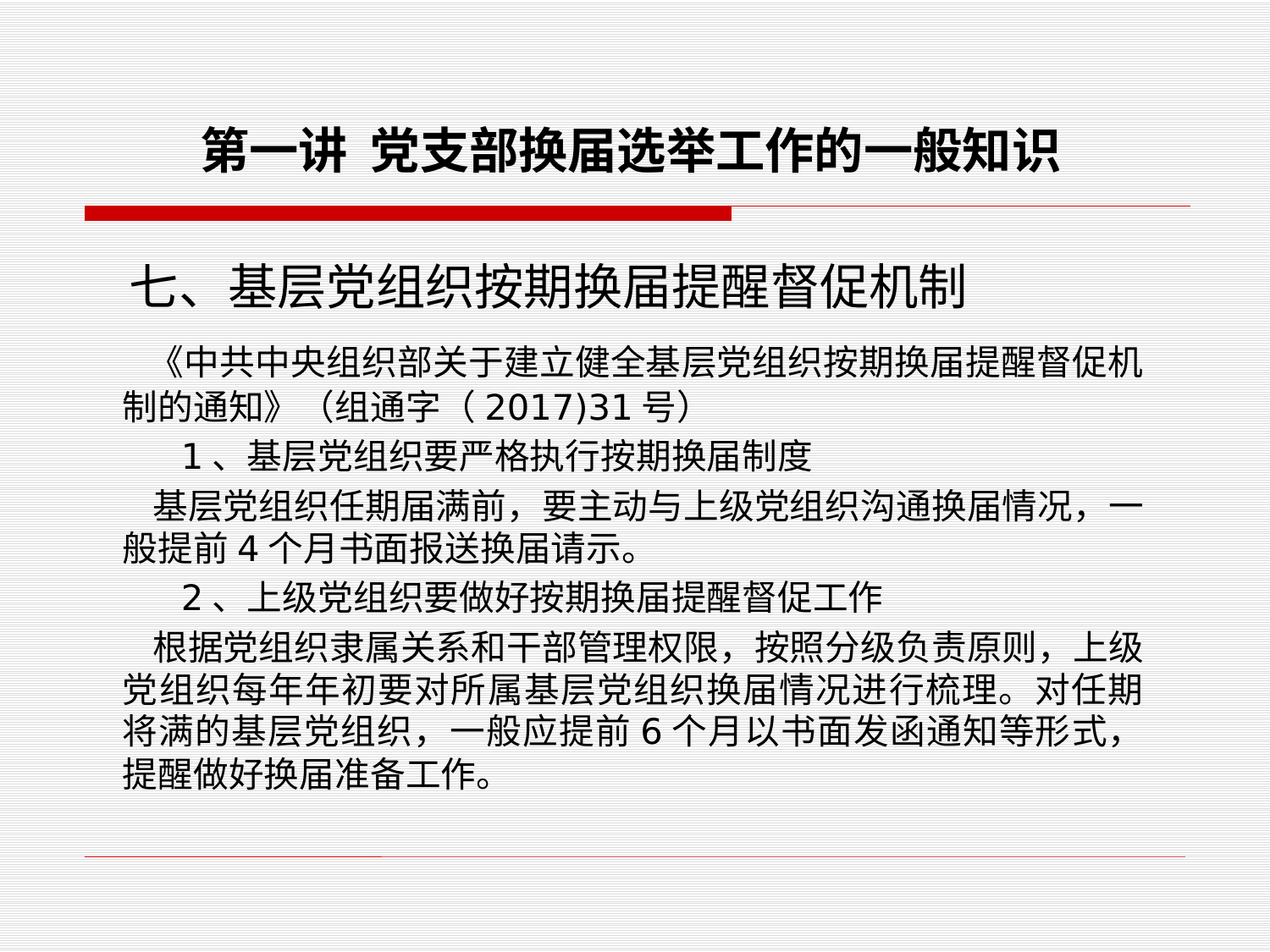

# 第一讲  党支部换届选举工作的一般知识
     七、基层党组织按期换届提醒督促机制
       《中共中央组织部关于建立健全基层党组织按期换届提醒督促机制的通知》（组通字（2017)31号）
           1、基层党组织要严格执行按期换届制度
           基层党组织任期届满前，要主动与上级党组织沟通换届情况，一般提前4个月书面报送换届请示。
           2、上级党组织要做好按期换届提醒督促工作
           根据党组织隶属关系和干部管理权限，按照分级负责原则，上级党组织每年年初要对所属基层党组织换届情况进行梳理。对任期将满的基层党组织，一般应提前6个月以书面发函通知等形式，提醒做好换届准备工作。